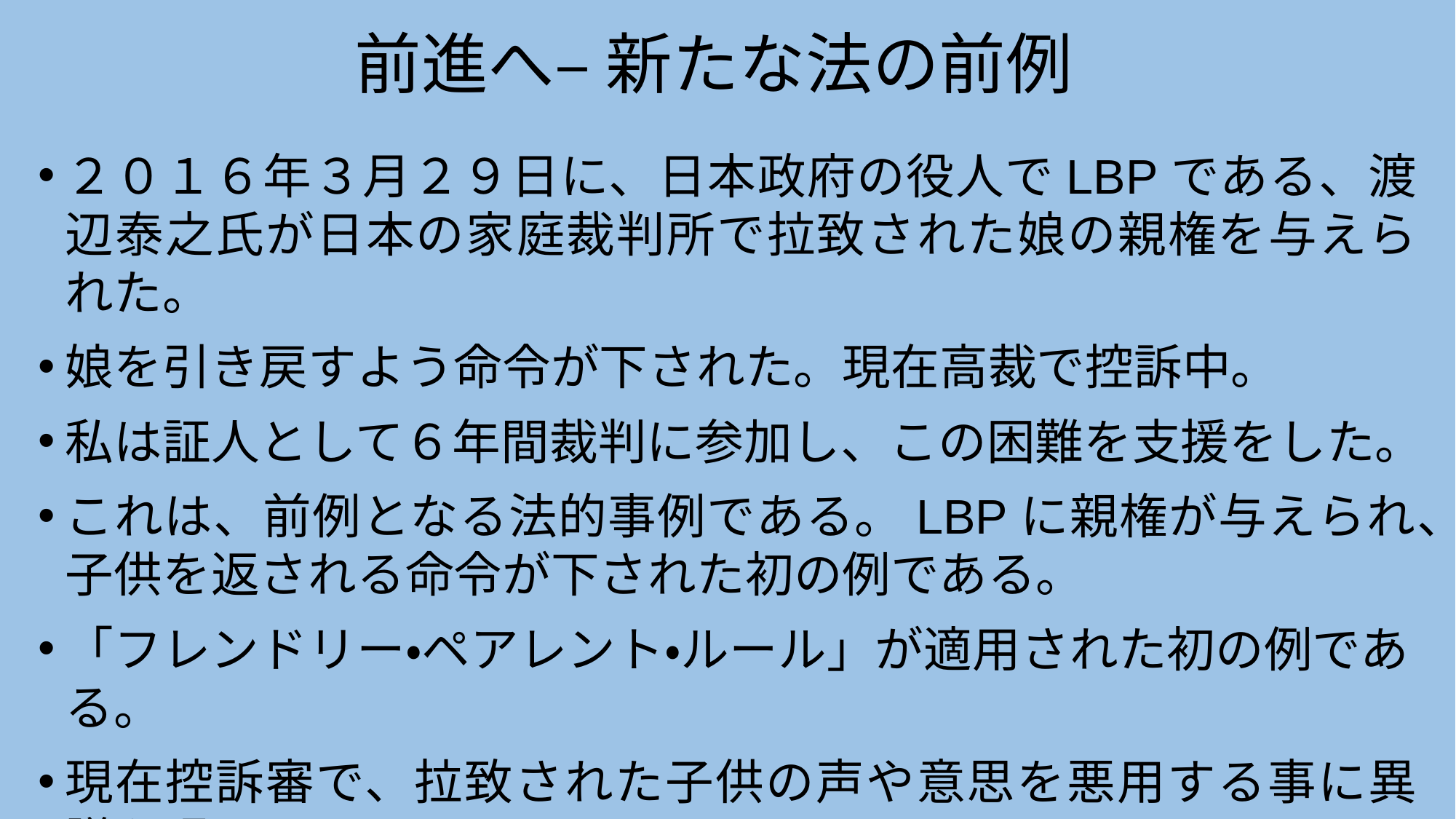

前進へ– 新たな法の前例

２０１６年３月２９日に、日本政府の役人でLBPである、渡辺泰之氏が日本の家庭裁判所で拉致された娘の親権を与えられた。

娘を引き戻すよう命令が下された。現在高裁で控訴中。

私は証人として６年間裁判に参加し、この困難を支援をした。

これは、前例となる法的事例である。LBPに親権が与えられ、子供を返される命令が下された初の例である。

「フレンドリー・ペアレント・ルール」が適用された初の例である。

現在控訴審で、拉致された子供の声や意思を悪用する事に異議を唱えている。